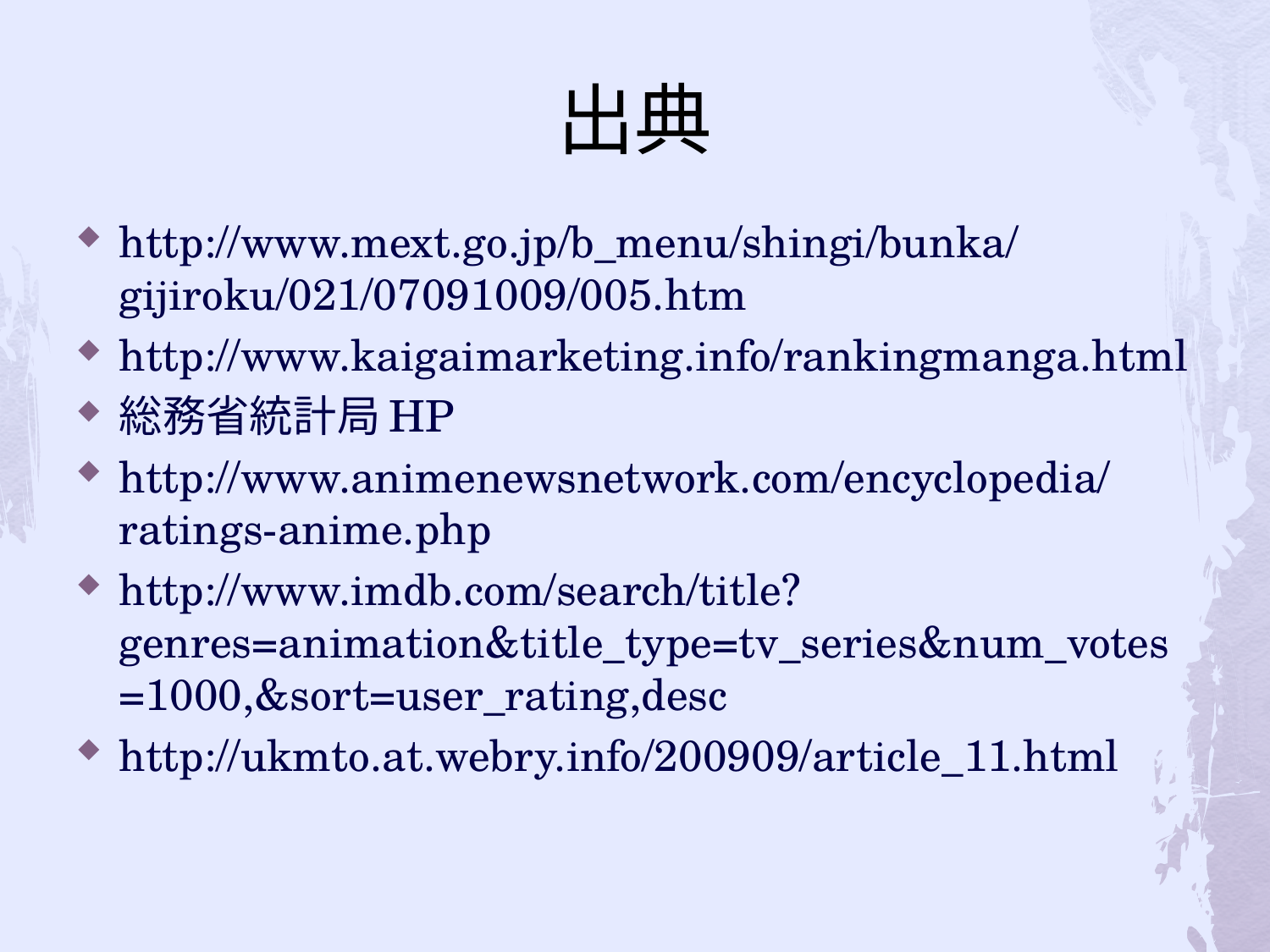

# 出典
http://www.mext.go.jp/b_menu/shingi/bunka/gijiroku/021/07091009/005.htm
http://www.kaigaimarketing.info/rankingmanga.html
総務省統計局HP
http://www.animenewsnetwork.com/encyclopedia/ratings-anime.php
http://www.imdb.com/search/title?genres=animation&title_type=tv_series&num_votes=1000,&sort=user_rating,desc
http://ukmto.at.webry.info/200909/article_11.html